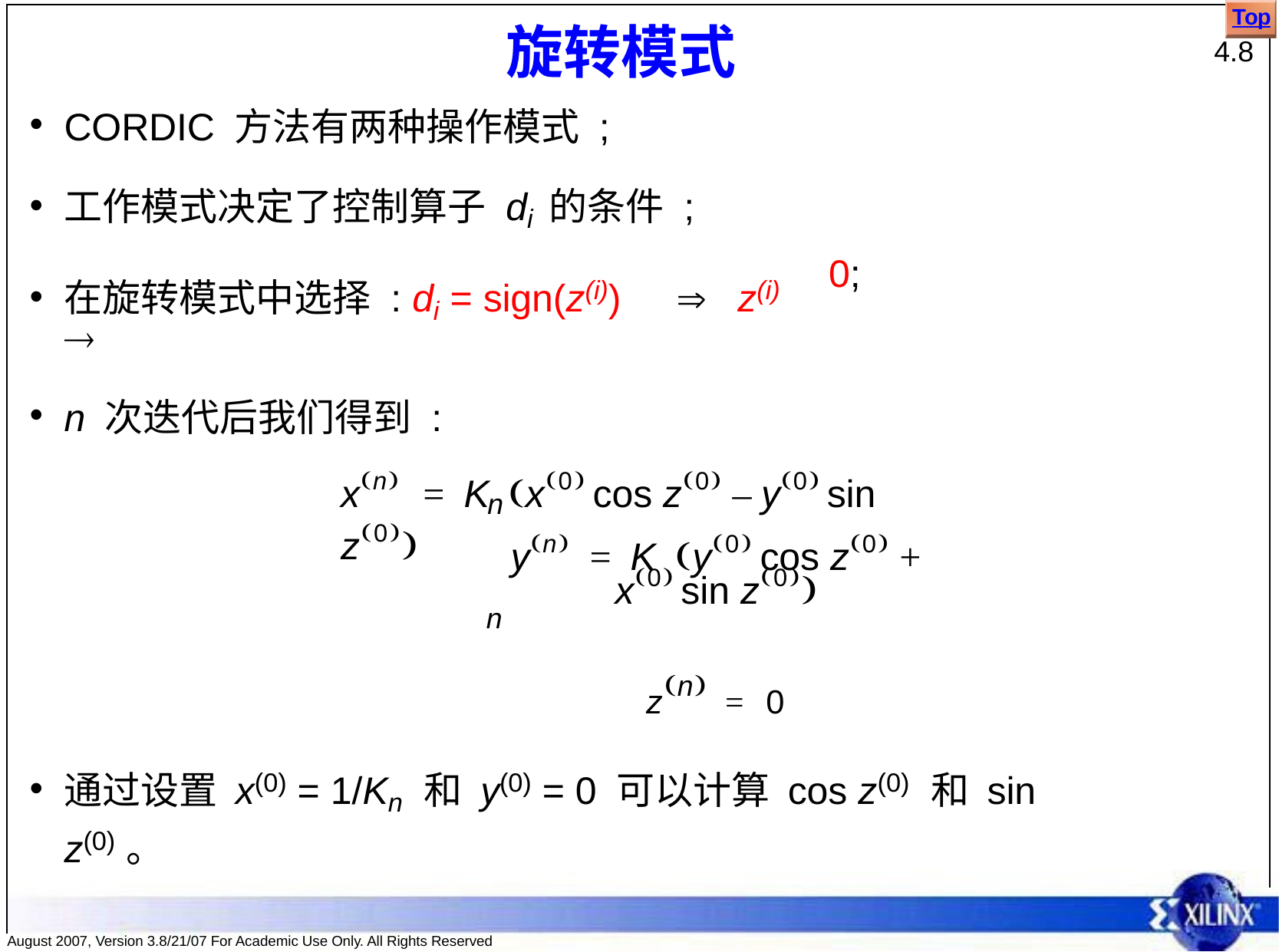

p

| 旋转模式 |  | To 4.8 |
| --- | --- | --- |
| CORDIC 方法有两种操作模式 ; |  |  |
| 工作模式决定了控制算子 di 的条件 ; 在旋转模式中选择 : di = sign(z(i)) ⇒ z(i) → |  | 0; |
| n 次迭代后我们得到 : |  |  |

x(n)	=	K	(x(0) cos z(0) – y(0) sin z(0))
n
y(n)	=	K	(y(0) cos z(0) + x(0) sin z(0))
n
z(n)	=	0
通过设置 x(0) = 1/Kn 和 y(0) = 0 可以计算 cos z(0) 和 sin z(0)。

August 2007, Version 3.8/21/07 For Academic Use Only. All Rights Reserved